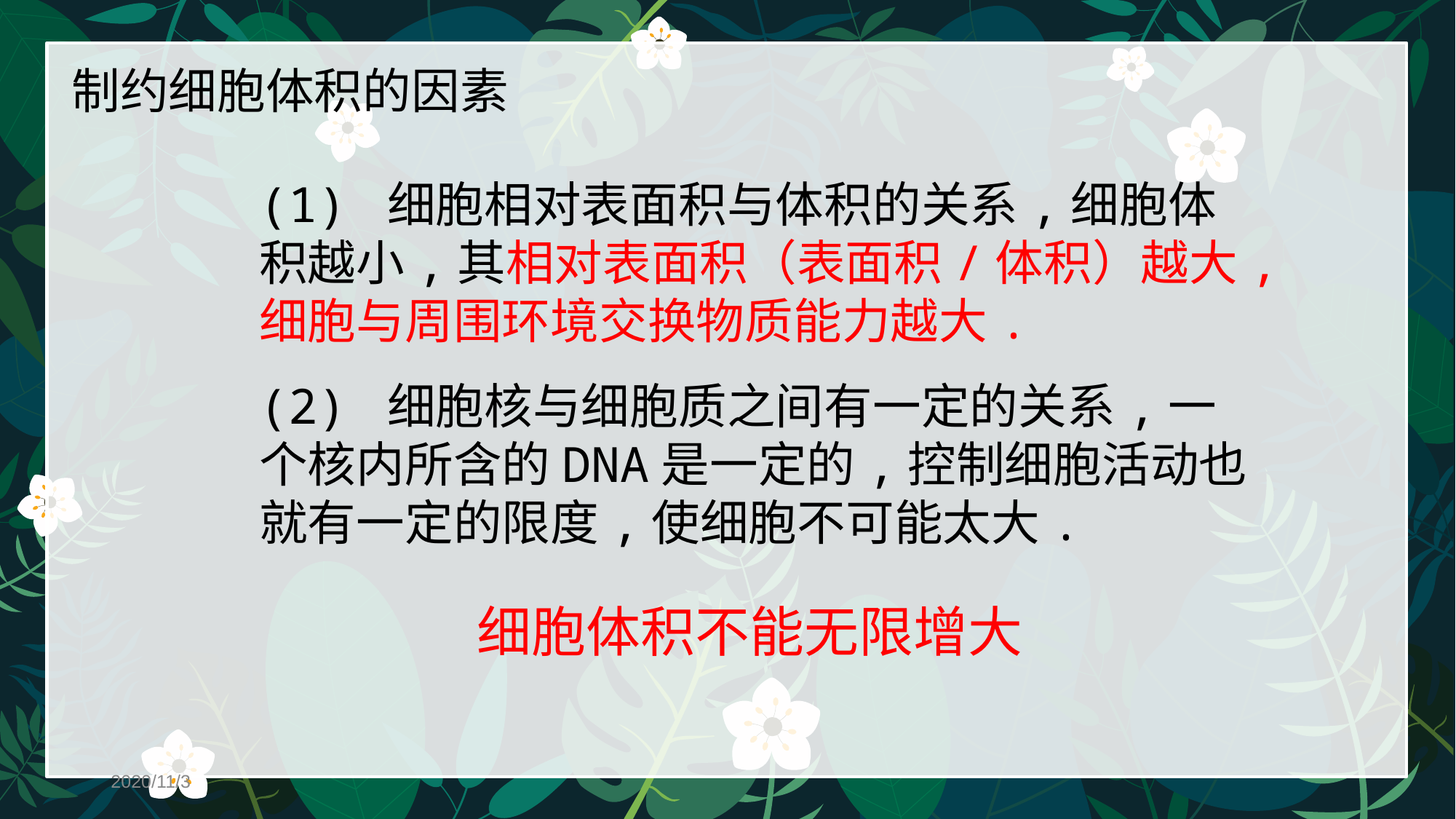

制约细胞体积的因素
(1) 细胞相对表面积与体积的关系,细胞体积越小,其相对表面积（表面积/体积）越大,细胞与周围环境交换物质能力越大.
(2) 细胞核与细胞质之间有一定的关系,一个核内所含的DNA是一定的,控制细胞活动也就有一定的限度,使细胞不可能太大.
细胞体积不能无限增大
2020/11/3